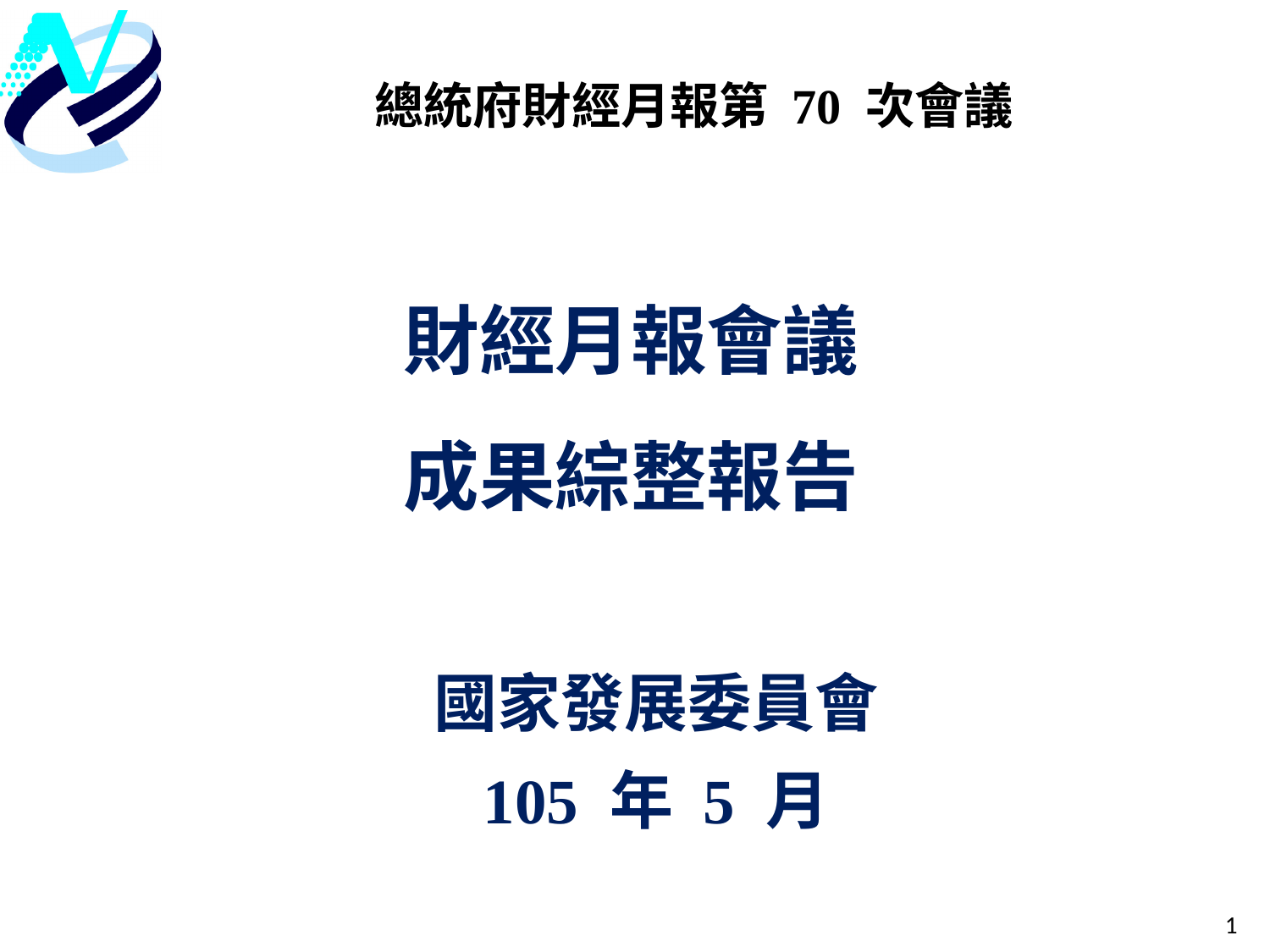

總統府財經月報第 70 次會議
財經月報會議
成果綜整報告
國家發展委員會
105 年 5 月